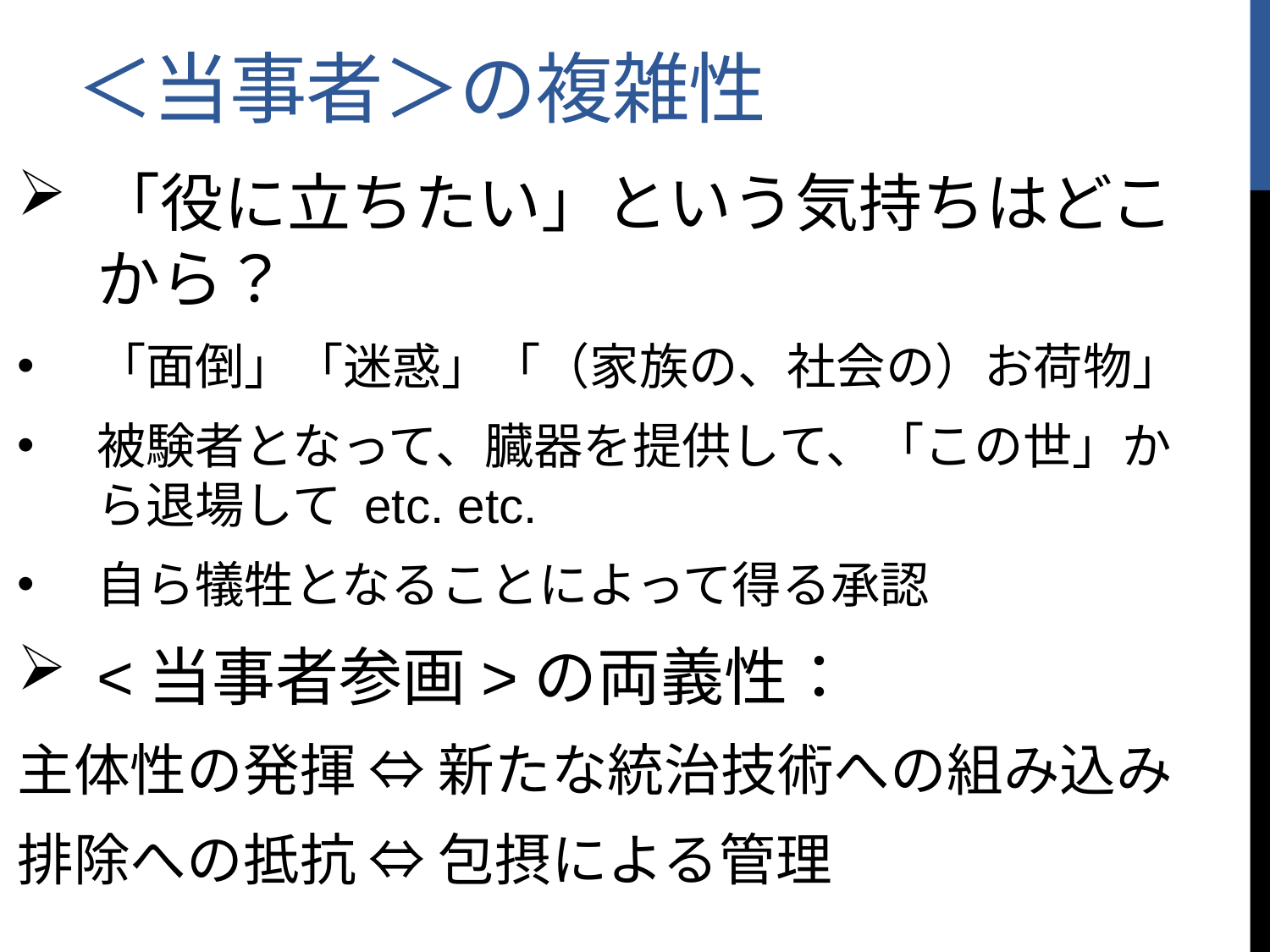

# ＜当事者＞の複雑性
「役に立ちたい」という気持ちはどこから？
「面倒」「迷惑」「（家族の、社会の）お荷物」
被験者となって、臓器を提供して、「この世」から退場して etc. etc.
自ら犠牲となることによって得る承認
<当事者参画>の両義性：
主体性の発揮 ⇔ 新たな統治技術への組み込み
排除への抵抗 ⇔ 包摂による管理